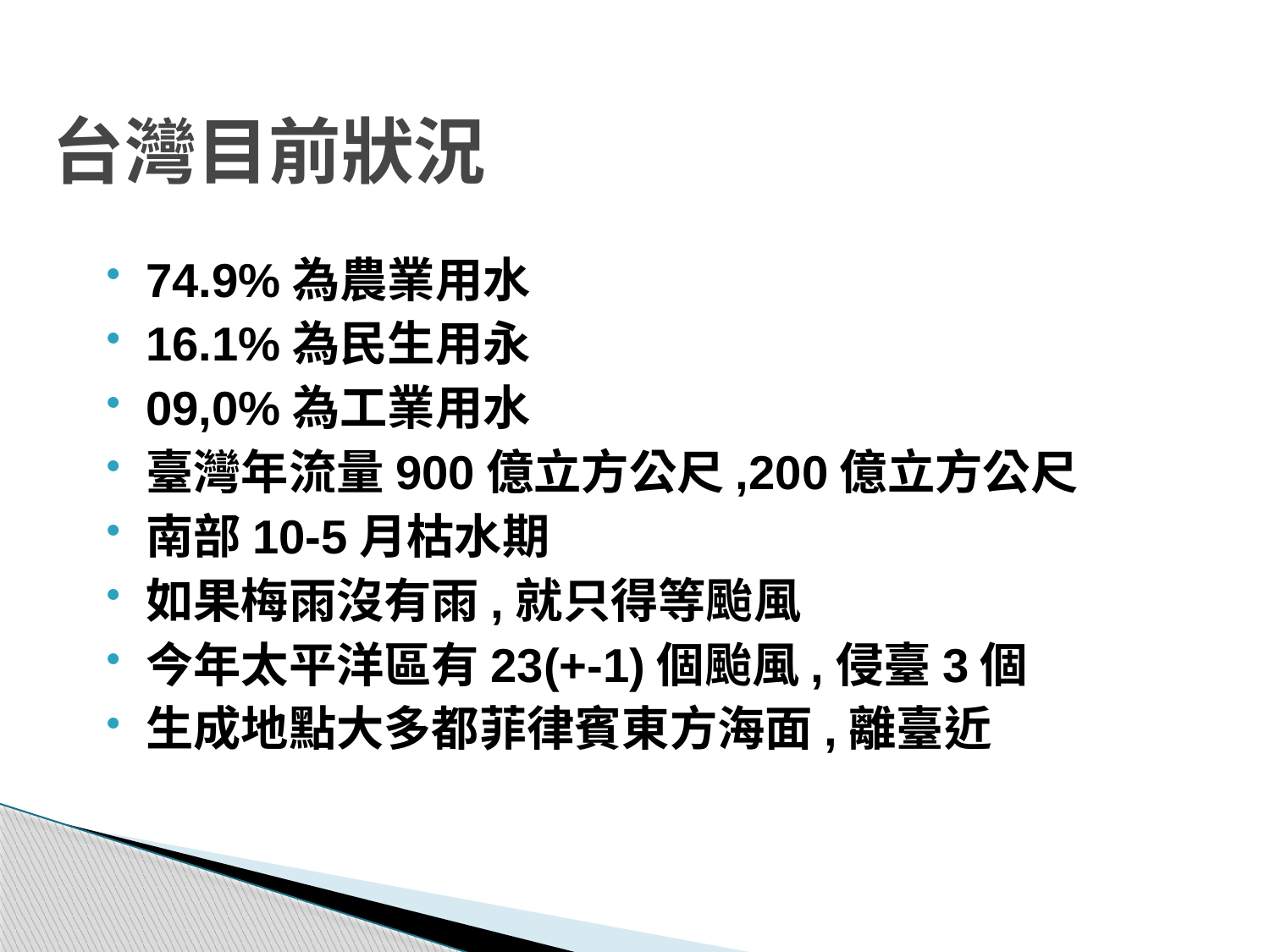

# 台灣目前狀況
74.9%為農業用水
16.1%為民生用永
09,0%為工業用水
臺灣年流量900億立方公尺,200億立方公尺
南部10-5月枯水期
如果梅雨沒有雨,就只得等颱風
今年太平洋區有23(+-1)個颱風,侵臺3個
生成地點大多都菲律賓東方海面,離臺近